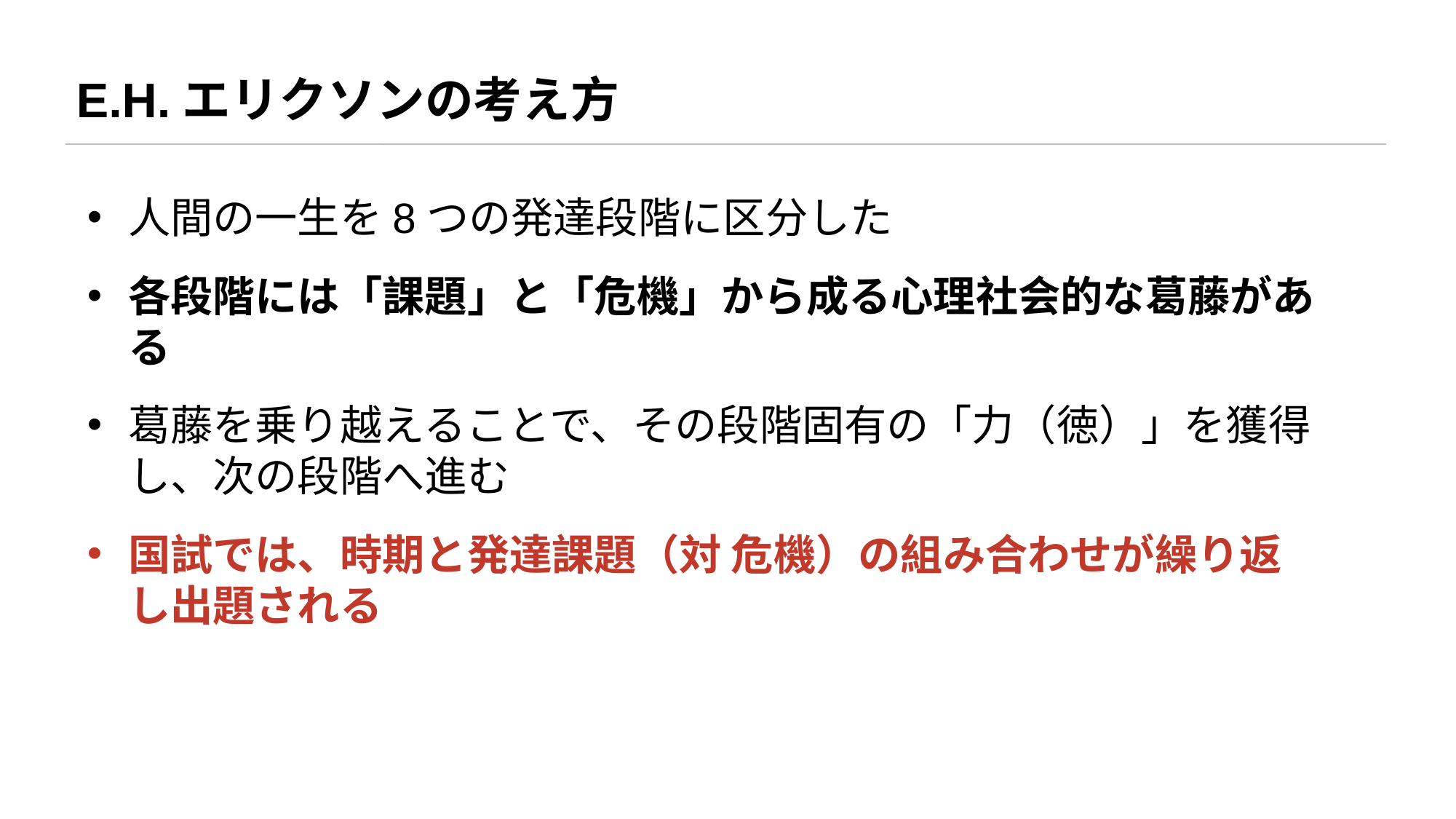

E.H.エリクソンの考え方

人間の一生を8つの発達段階に区分した
各段階には「課題」と「危機」から成る心理社会的な葛藤がある
葛藤を乗り越えることで、その段階固有の「力（徳）」を獲得し、次の段階へ進む
国試では、時期と発達課題（対 危機）の組み合わせが繰り返し出題される